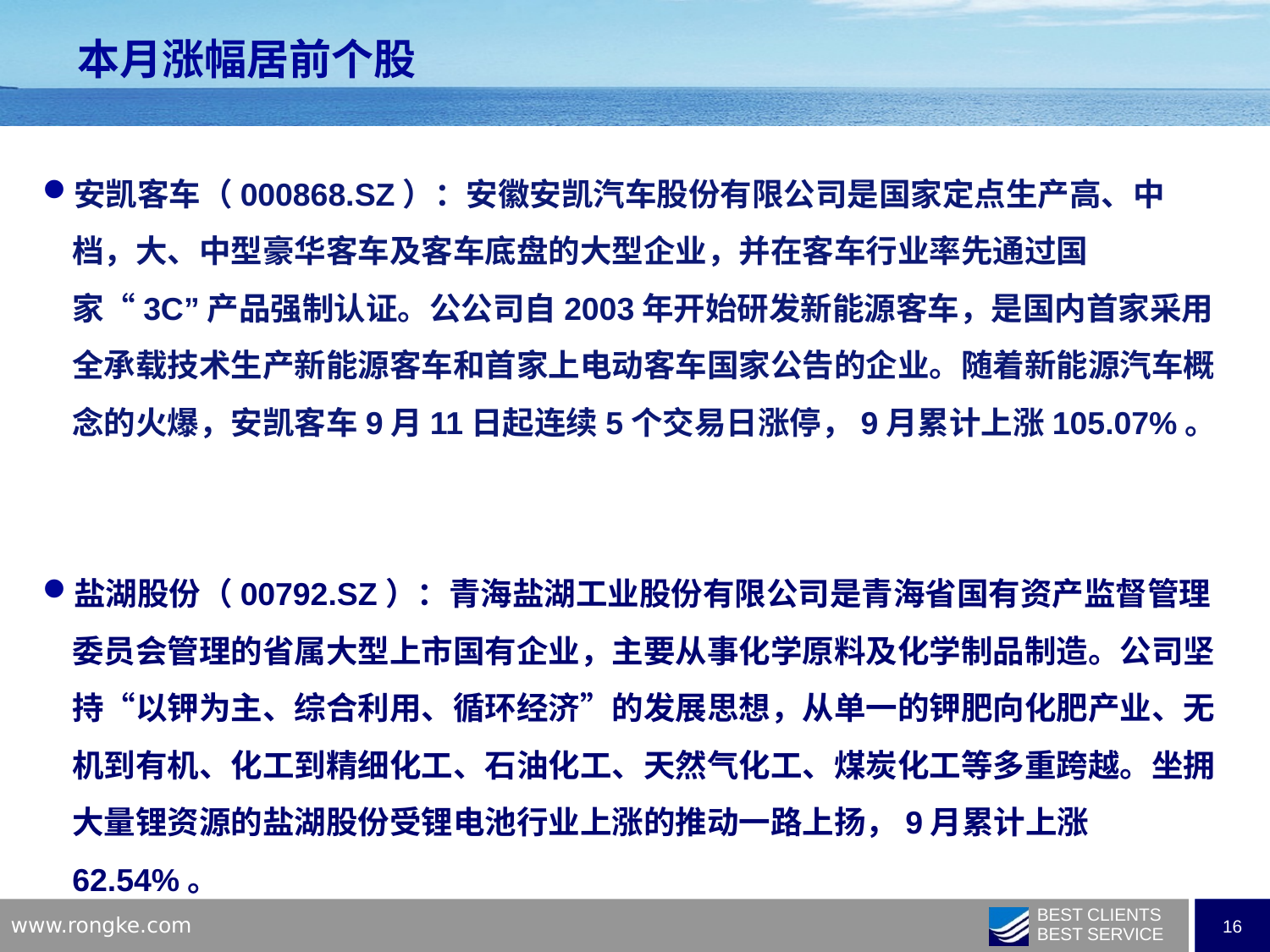

本月涨幅居前个股
安凯客车（000868.SZ）：安徽安凯汽车股份有限公司是国家定点生产高、中档，大、中型豪华客车及客车底盘的大型企业，并在客车行业率先通过国家“3C”产品强制认证。公公司自2003年开始研发新能源客车，是国内首家采用全承载技术生产新能源客车和首家上电动客车国家公告的企业。随着新能源汽车概念的火爆，安凯客车9月11日起连续5个交易日涨停，9月累计上涨105.07%。

盐湖股份（00792.SZ）：青海盐湖工业股份有限公司是青海省国有资产监督管理委员会管理的省属大型上市国有企业，主要从事化学原料及化学制品制造。公司坚持“以钾为主、综合利用、循环经济”的发展思想，从单一的钾肥向化肥产业、无机到有机、化工到精细化工、石油化工、天然气化工、煤炭化工等多重跨越。坐拥大量锂资源的盐湖股份受锂电池行业上涨的推动一路上扬，9月累计上涨62.54%。